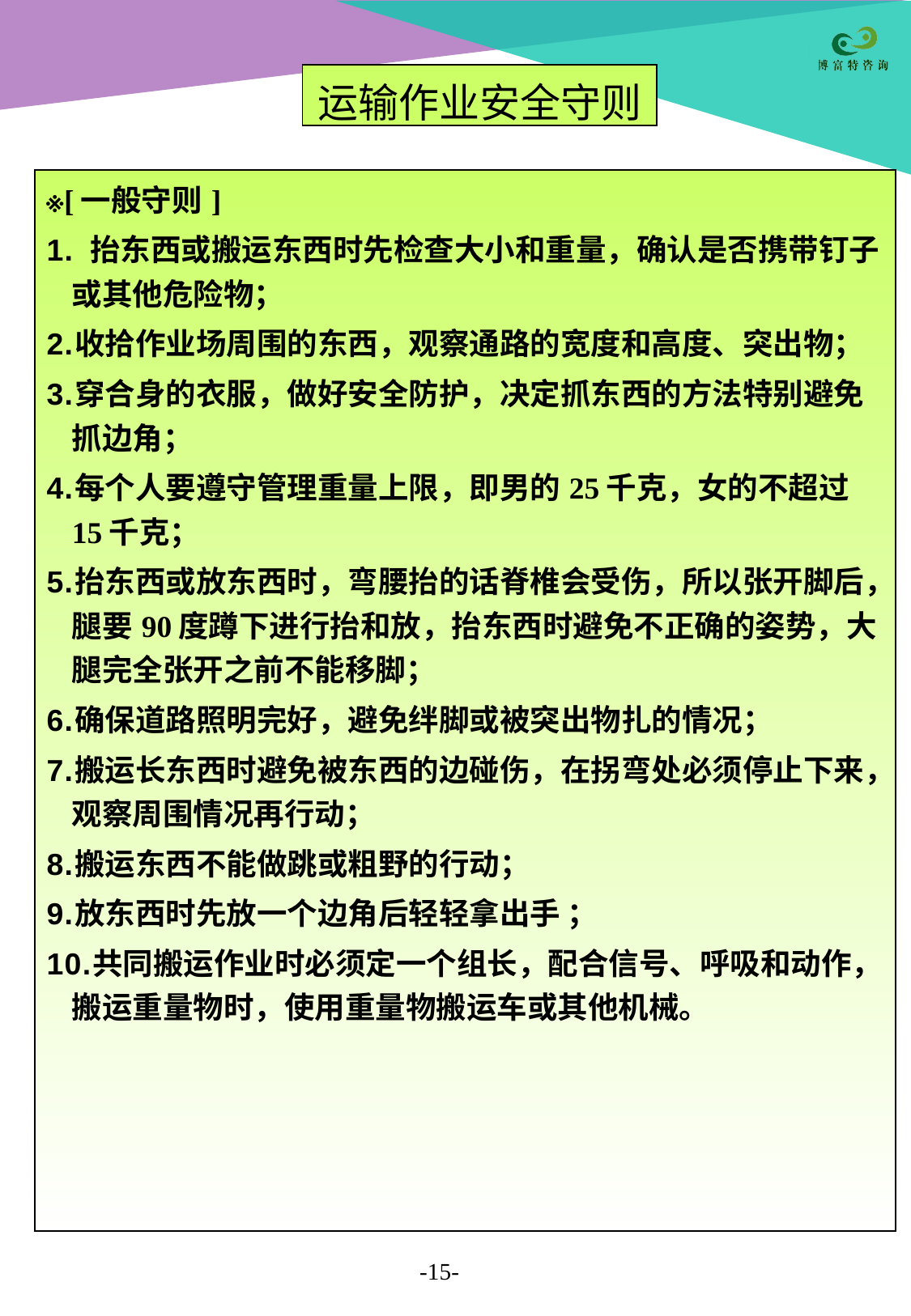

| 运输作业安全守则 |
| --- |
| ※[一般守则] 抬东西或搬运东西时先检查大小和重量，确认是否携带钉子或其他危险物； 收拾作业场周围的东西，观察通路的宽度和高度、突出物； 穿合身的衣服，做好安全防护，决定抓东西的方法特别避免抓边角； 每个人要遵守管理重量上限，即男的25千克，女的不超过15千克； 抬东西或放东西时，弯腰抬的话脊椎会受伤，所以张开脚后，腿要90度蹲下进行抬和放，抬东西时避免不正确的姿势，大腿完全张开之前不能移脚； 确保道路照明完好，避免绊脚或被突出物扎的情况； 搬运长东西时避免被东西的边碰伤，在拐弯处必须停止下来，观察周围情况再行动； 搬运东西不能做跳或粗野的行动； 放东西时先放一个边角后轻轻拿出手 ； 共同搬运作业时必须定一个组长，配合信号、呼吸和动作，搬运重量物时，使用重量物搬运车或其他机械。 |
| --- |
-15-